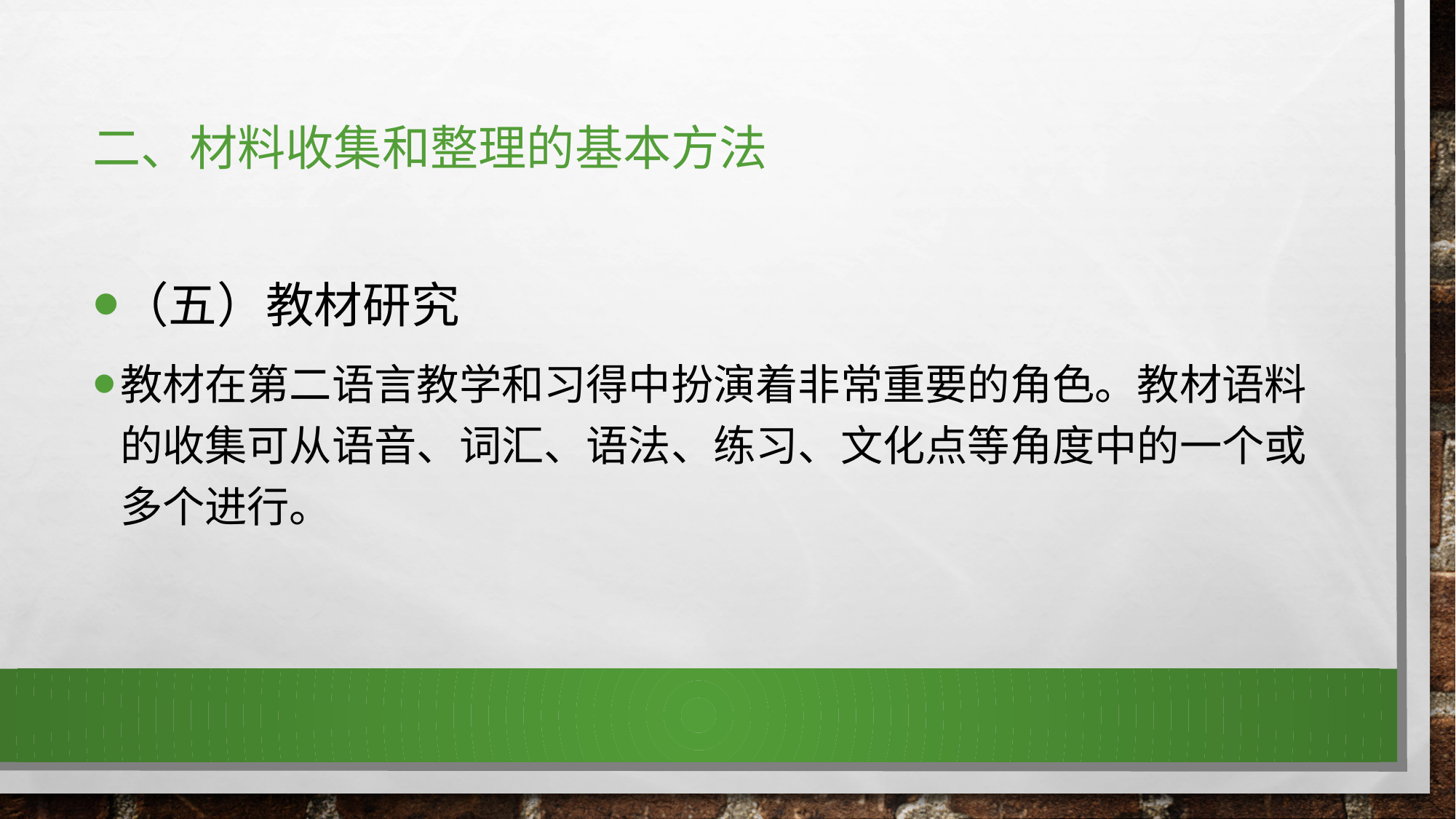

# 二、材料收集和整理的基本方法
（五）教材研究
教材在第二语言教学和习得中扮演着非常重要的角色。教材语料的收集可从语音、词汇、语法、练习、文化点等角度中的一个或多个进行。